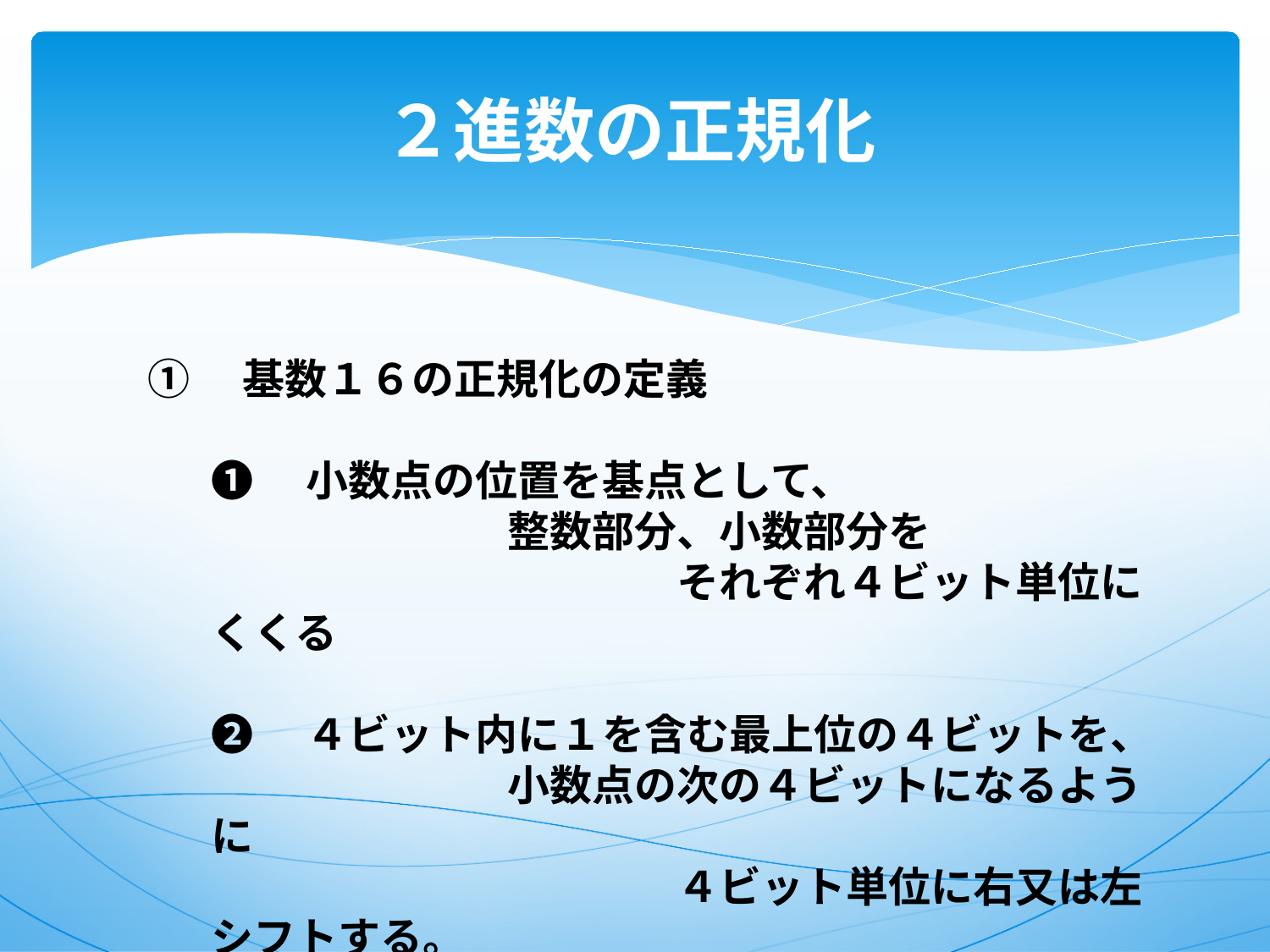

# ２進数の正規化
①　基数１６の正規化の定義

❶　小数点の位置を基点として、
　　　　　　　整数部分、小数部分を
　　　　　　　　　　　それぞれ４ビット単位にくくる

❷　４ビット内に１を含む最上位の４ビットを、
　　　　　　　小数点の次の４ビットになるように
　　　　　　　　　　　４ビット単位に右又は左シフトする。